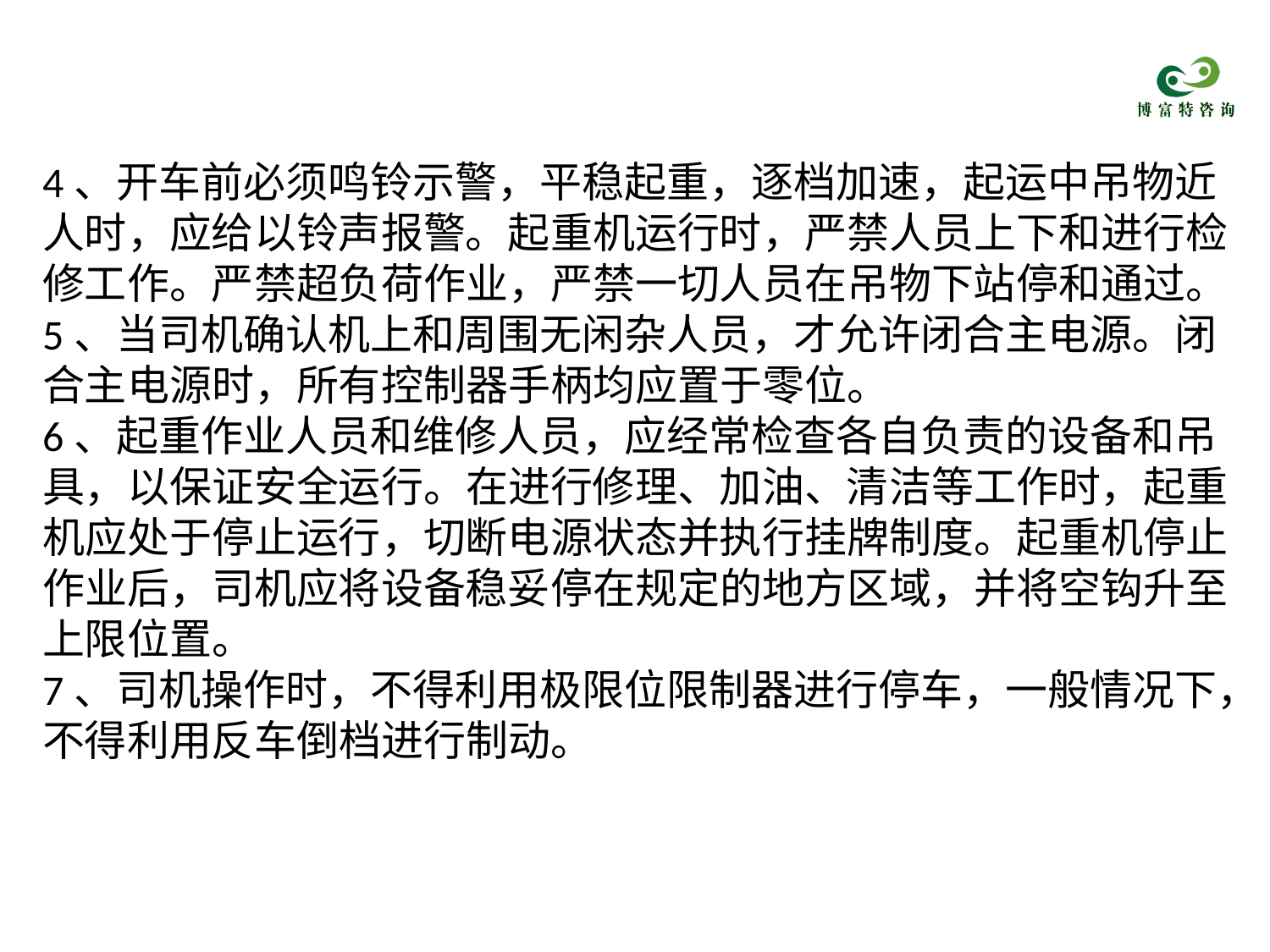

4、开车前必须鸣铃示警，平稳起重，逐档加速，起运中吊物近人时，应给以铃声报警。起重机运行时，严禁人员上下和进行检修工作。严禁超负荷作业，严禁一切人员在吊物下站停和通过。
5、当司机确认机上和周围无闲杂人员，才允许闭合主电源。闭合主电源时，所有控制器手柄均应置于零位。
6、起重作业人员和维修人员，应经常检查各自负责的设备和吊具，以保证安全运行。在进行修理、加油、清洁等工作时，起重机应处于停止运行，切断电源状态并执行挂牌制度。起重机停止作业后，司机应将设备稳妥停在规定的地方区域，并将空钩升至上限位置。
7、司机操作时，不得利用极限位限制器进行停车，一般情况下，不得利用反车倒档进行制动。
48